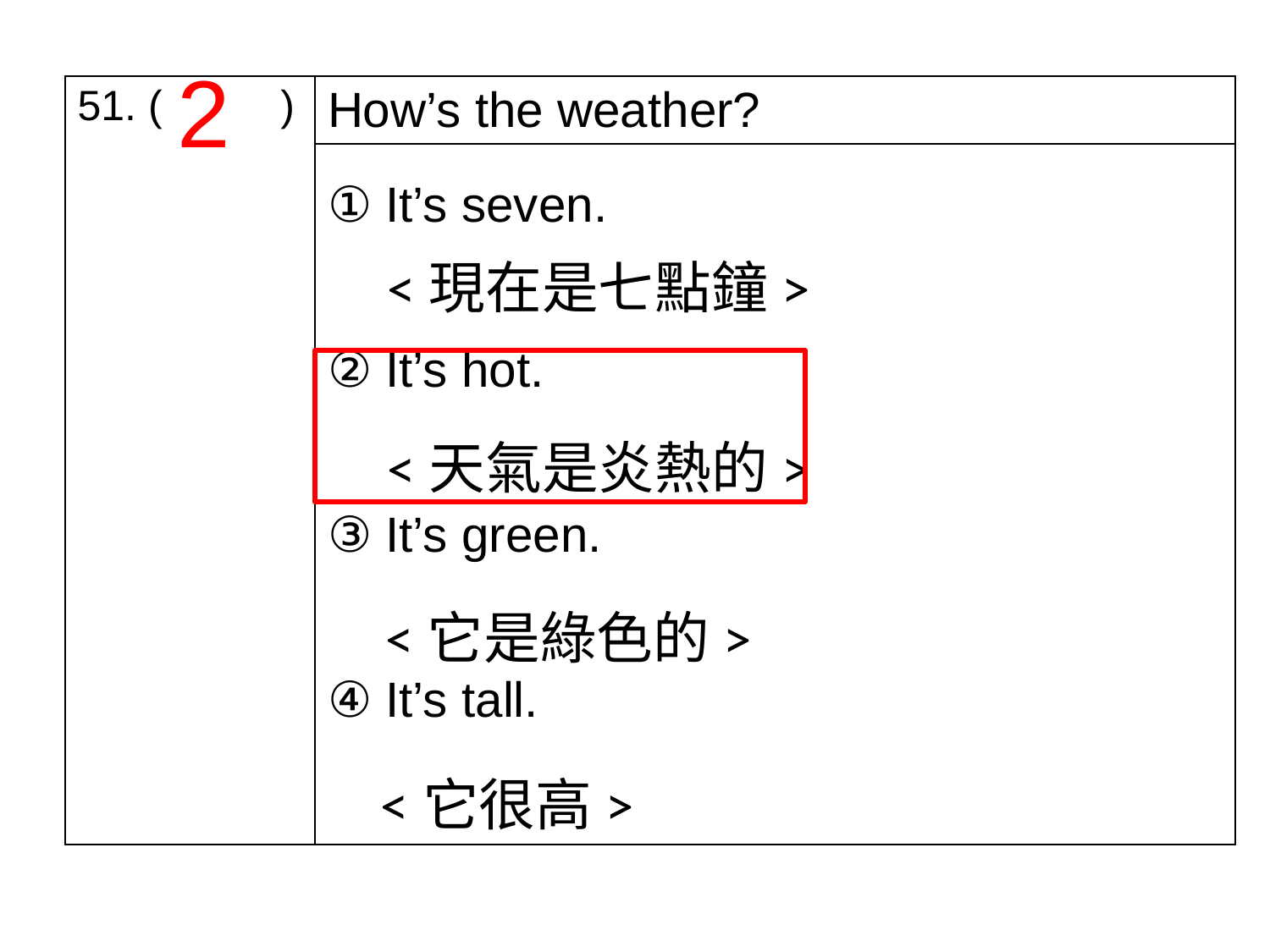

2
| 51. ( ) | How’s the weather? |
| --- | --- |
|  | ① It’s seven. ② It’s hot. ③ It’s green. ④ It’s tall. |
<現在是七點鐘>

<天氣是炎熱的>
<它是綠色的>
<它很高>